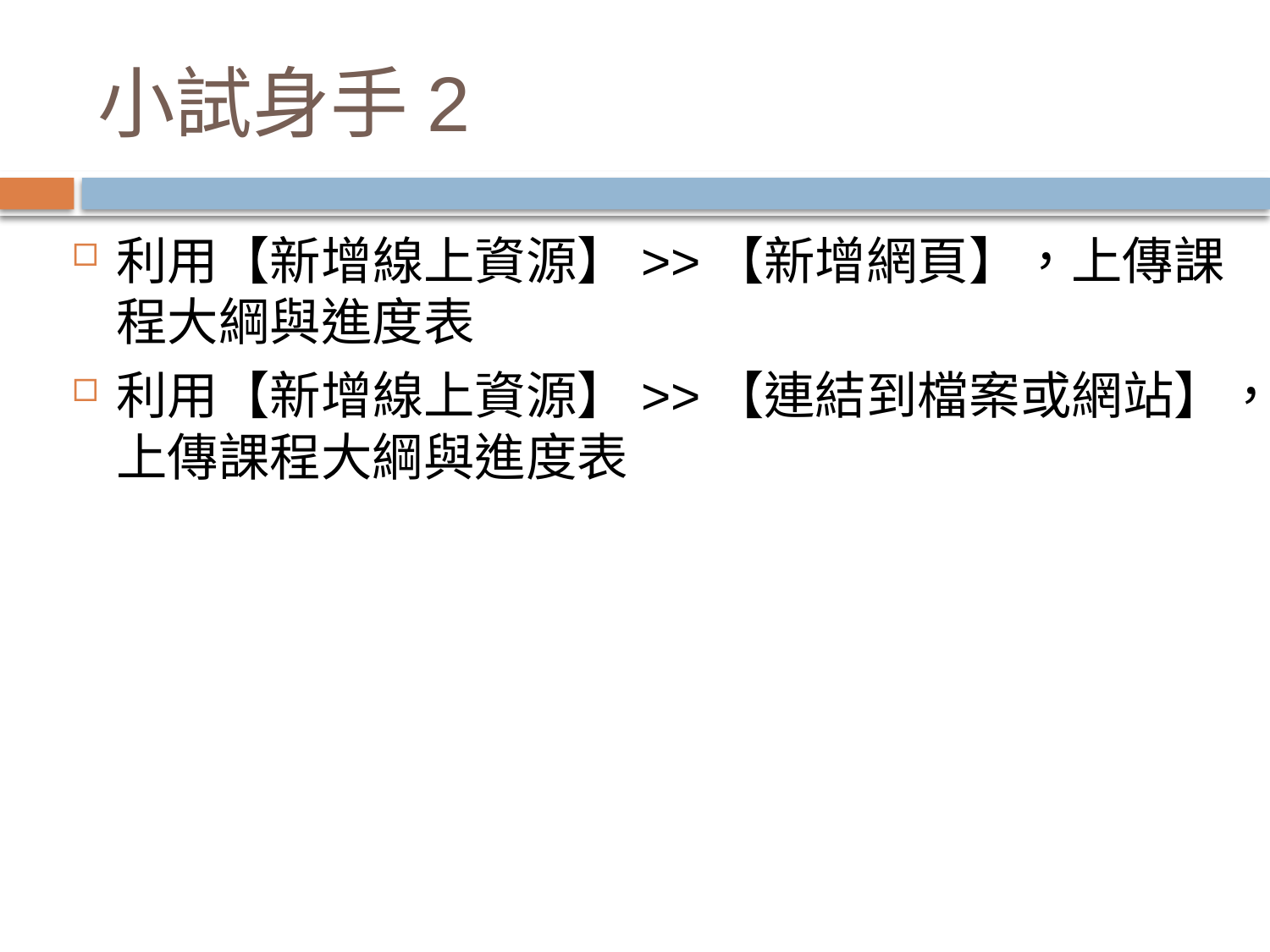

# 小試身手2
利用【新增線上資源】>>【新增網頁】，上傳課程大綱與進度表
利用【新增線上資源】>>【連結到檔案或網站】，上傳課程大綱與進度表